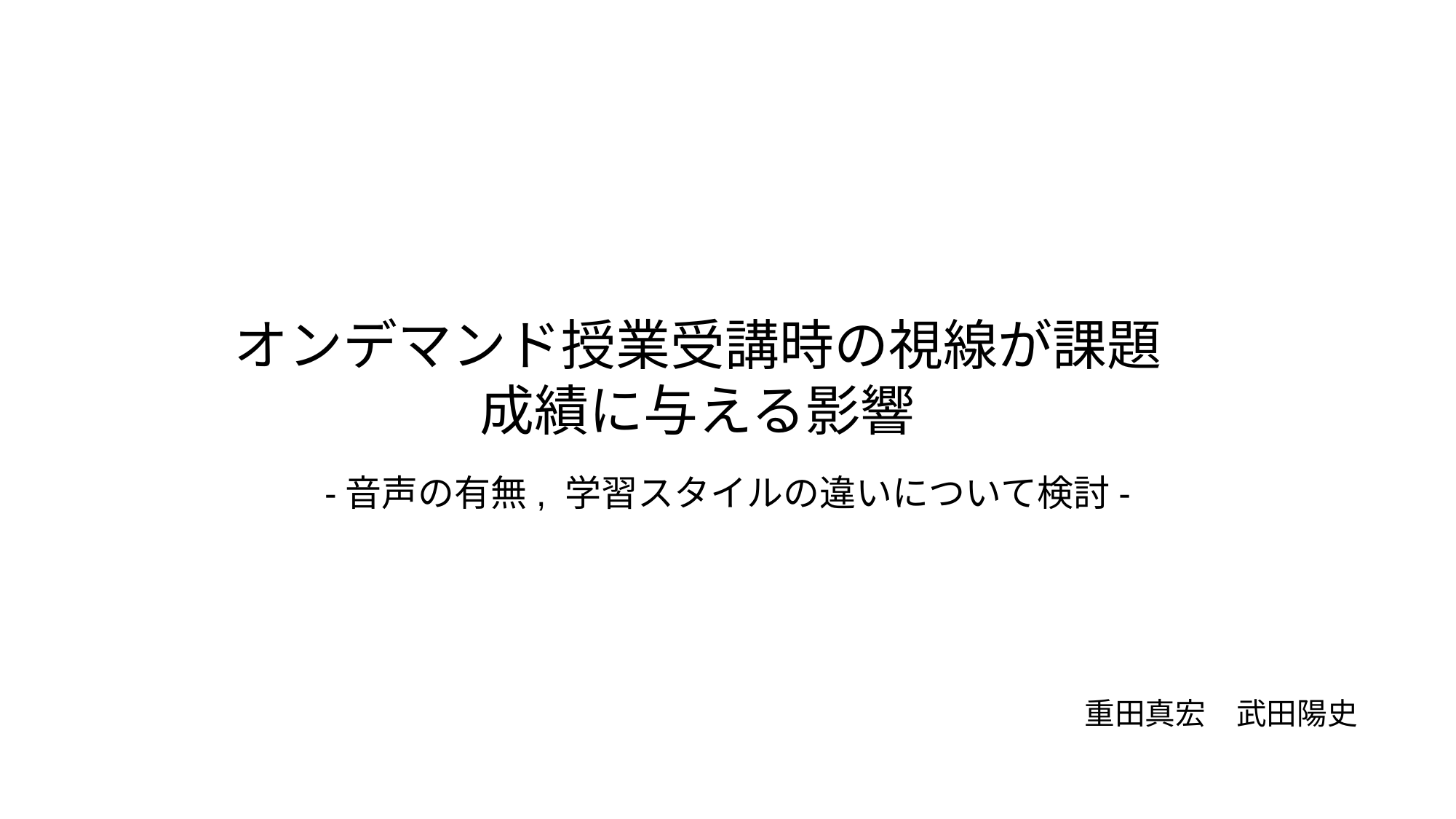

オンデマンド授業受講時の視線が課題成績に与える影響
-音声の有無, 学習スタイルの違いについて検討-
重田真宏　武田陽史